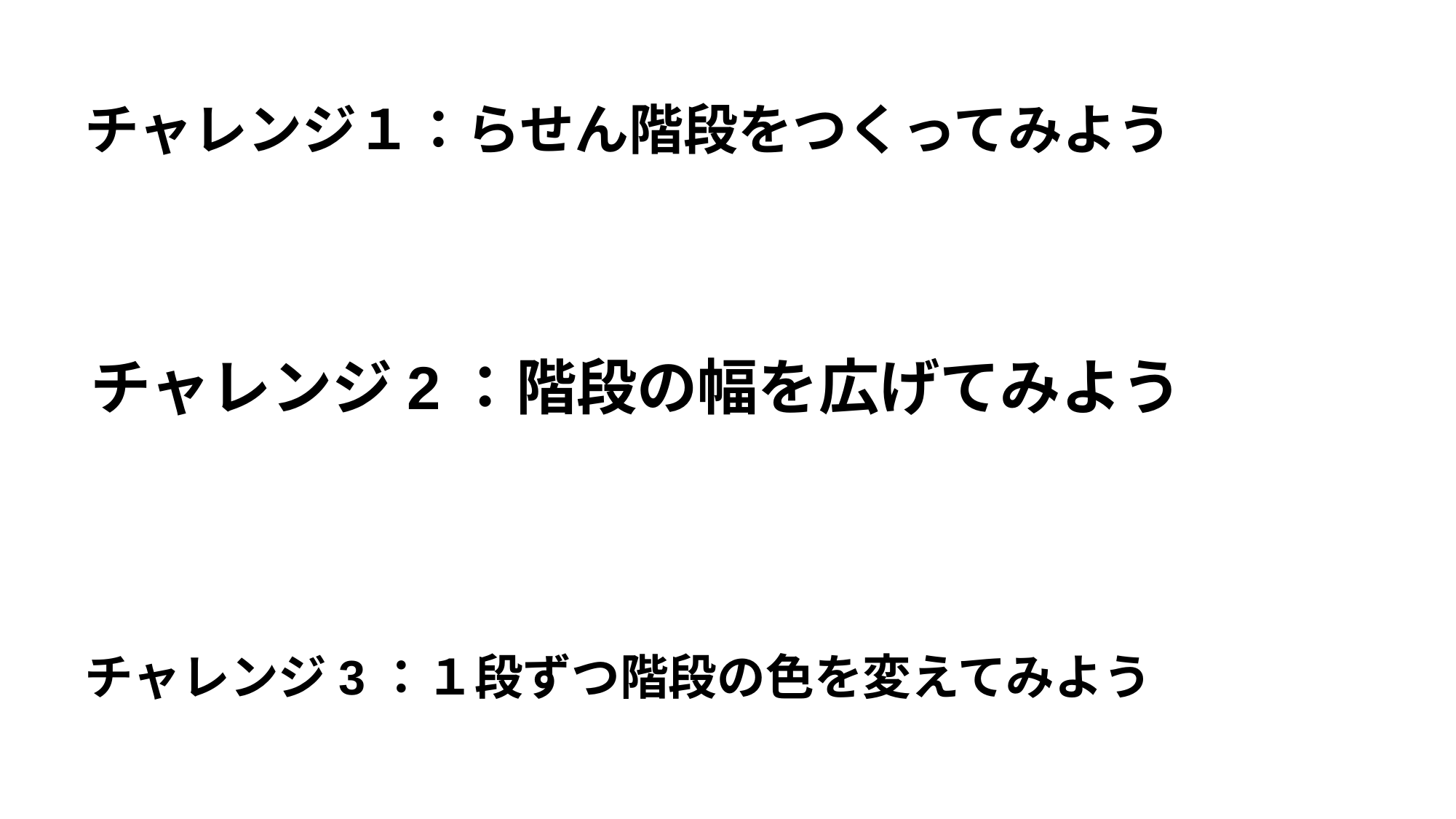

チャレンジ１：らせん階段をつくってみよう
チャレンジ2：階段の幅を広げてみよう
チャレンジ3：１段ずつ階段の色を変えてみよう